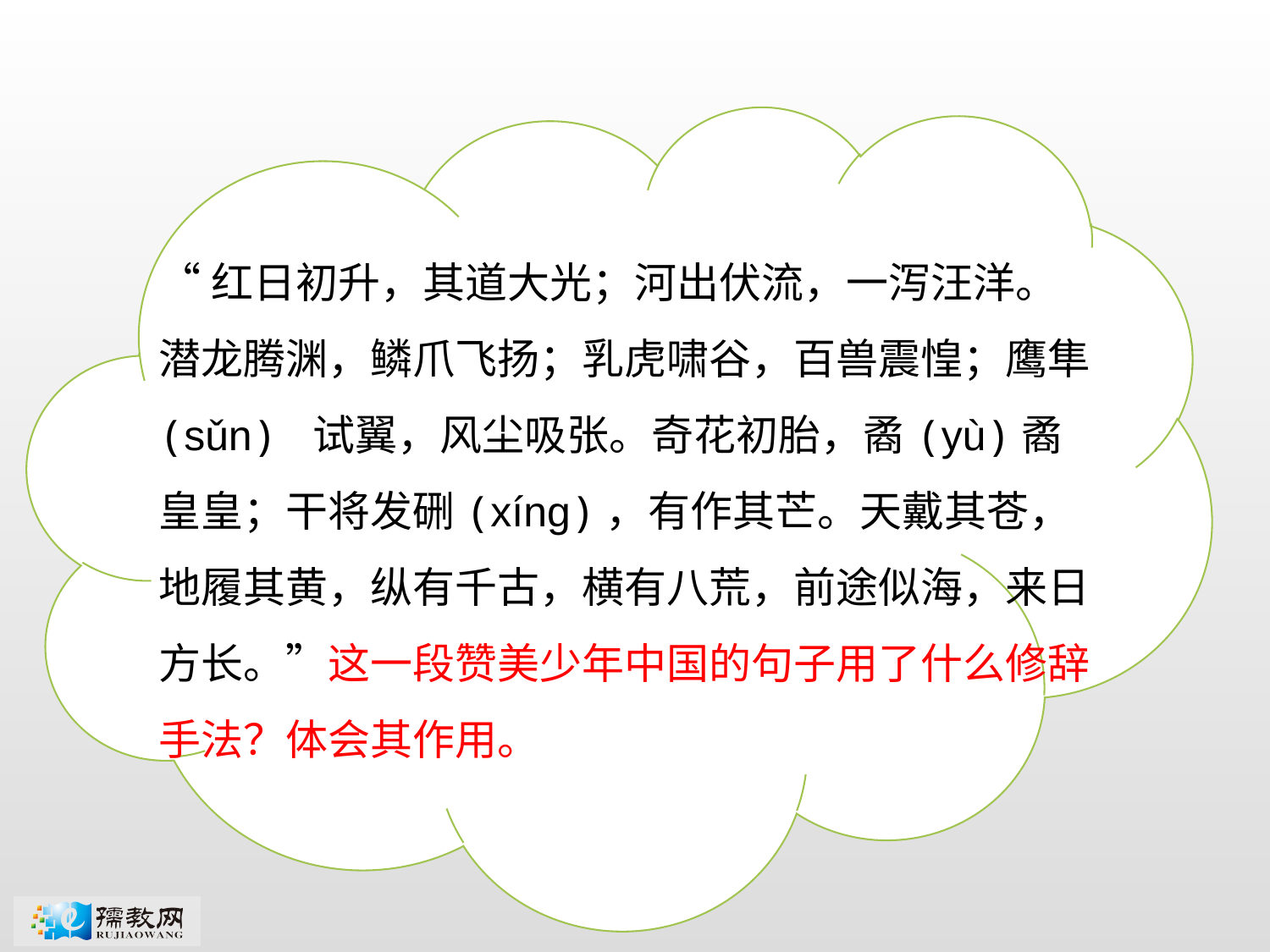

“红日初升，其道大光；河出伏流，一泻汪洋。潜龙腾渊，鳞爪飞扬；乳虎啸谷，百兽震惶；鹰隼(sǔn) 试翼，风尘吸张。奇花初胎，矞(yù)矞皇皇；干将发硎(xíng)，有作其芒。天戴其苍，地履其黄，纵有千古，横有八荒，前途似海，来日方长。”这一段赞美少年中国的句子用了什么修辞手法？体会其作用。